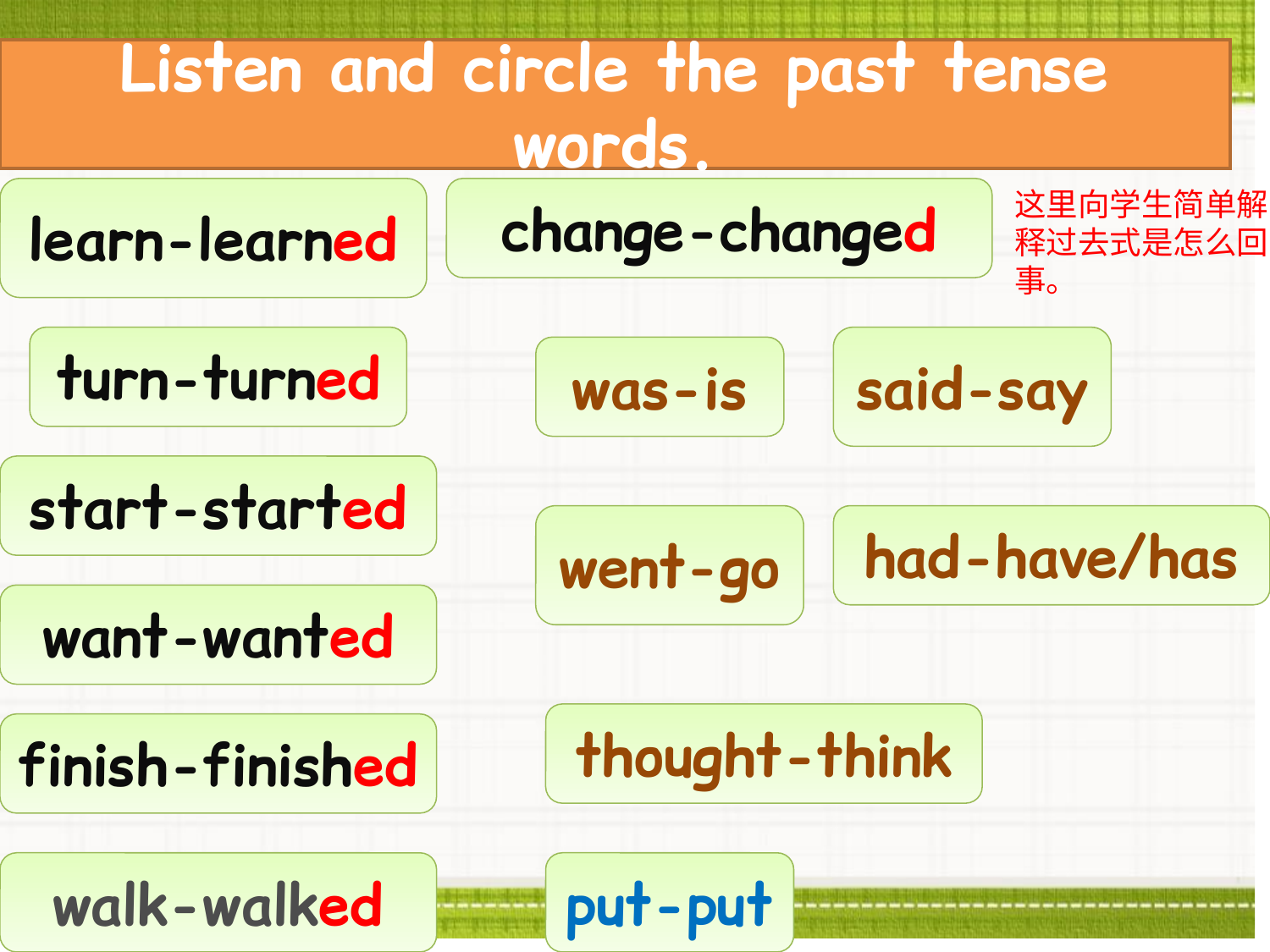

Listen and circle the past tense words.
learn-learned
change-changed
这里向学生简单解释过去式是怎么回事。
turn-turned
said-say
was-is
start-started
went-go
had-have/has
want-wanted
thought-think
finish-finished
walk-walked
put-put